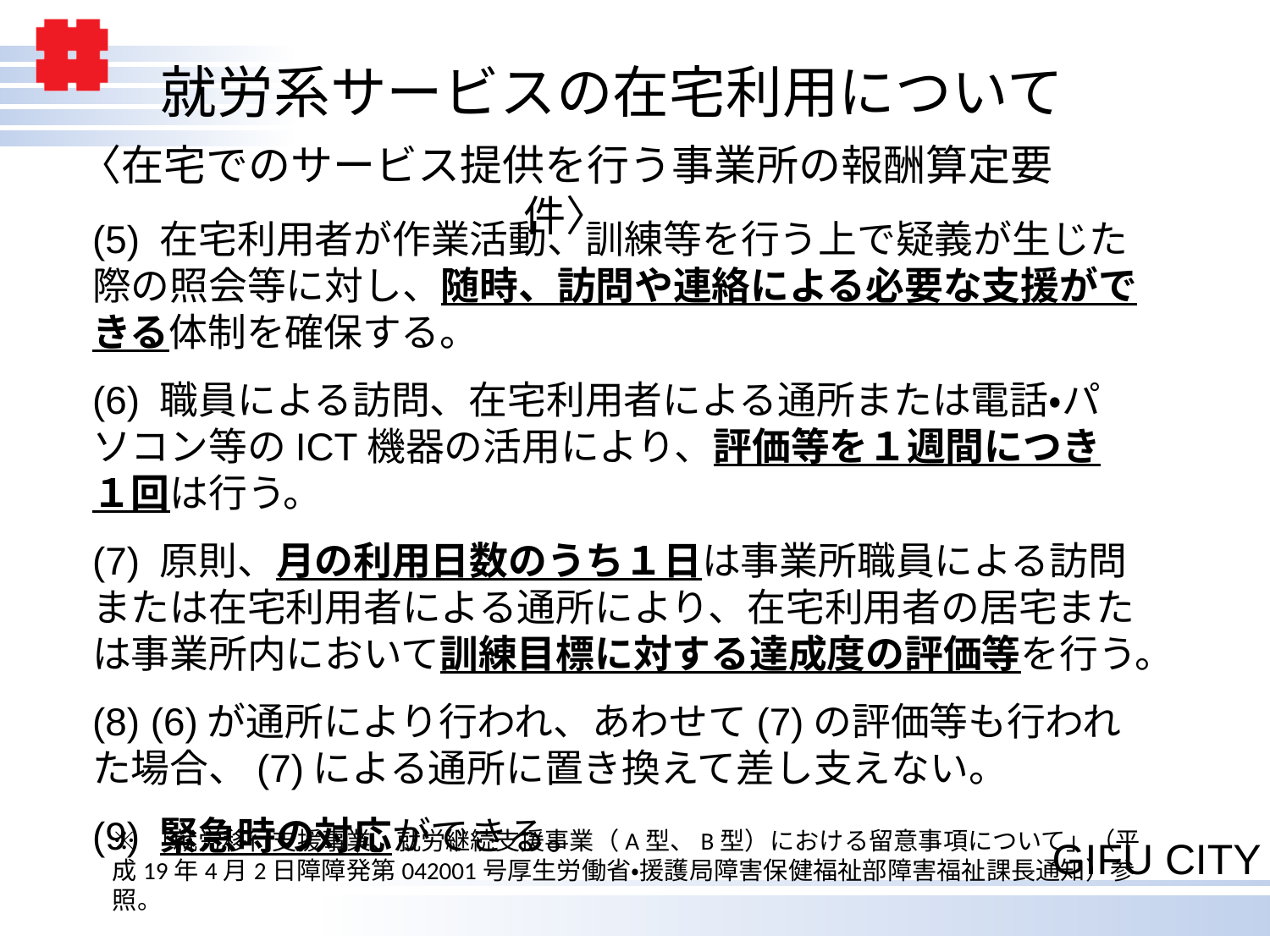

# 就労系サービスの在宅利用について
〈在宅でのサービス提供を行う事業所の報酬算定要件〉
(5) 在宅利用者が作業活動、訓練等を行う上で疑義が生じた際の照会等に対し、随時、訪問や連絡による必要な支援ができる体制を確保する。
(6) 職員による訪問、在宅利用者による通所または電話・パソコン等のICT機器の活用により、評価等を１週間につき１回は行う。
(7) 原則、月の利用日数のうち１日は事業所職員による訪問または在宅利用者による通所により、在宅利用者の居宅または事業所内において訓練目標に対する達成度の評価等を行う。
(8) (6)が通所により行われ、あわせて(7)の評価等も行われた場合、(7)による通所に置き換えて差し支えない。
(9) 緊急時の対応ができる。

※ 「就労移行支援事業、就労継続支援事業（A型、B型）における留意事項について」（平成19年4月2日障障発第042001号厚生労働省・援護局障害保健福祉部障害福祉課長通知）参照。